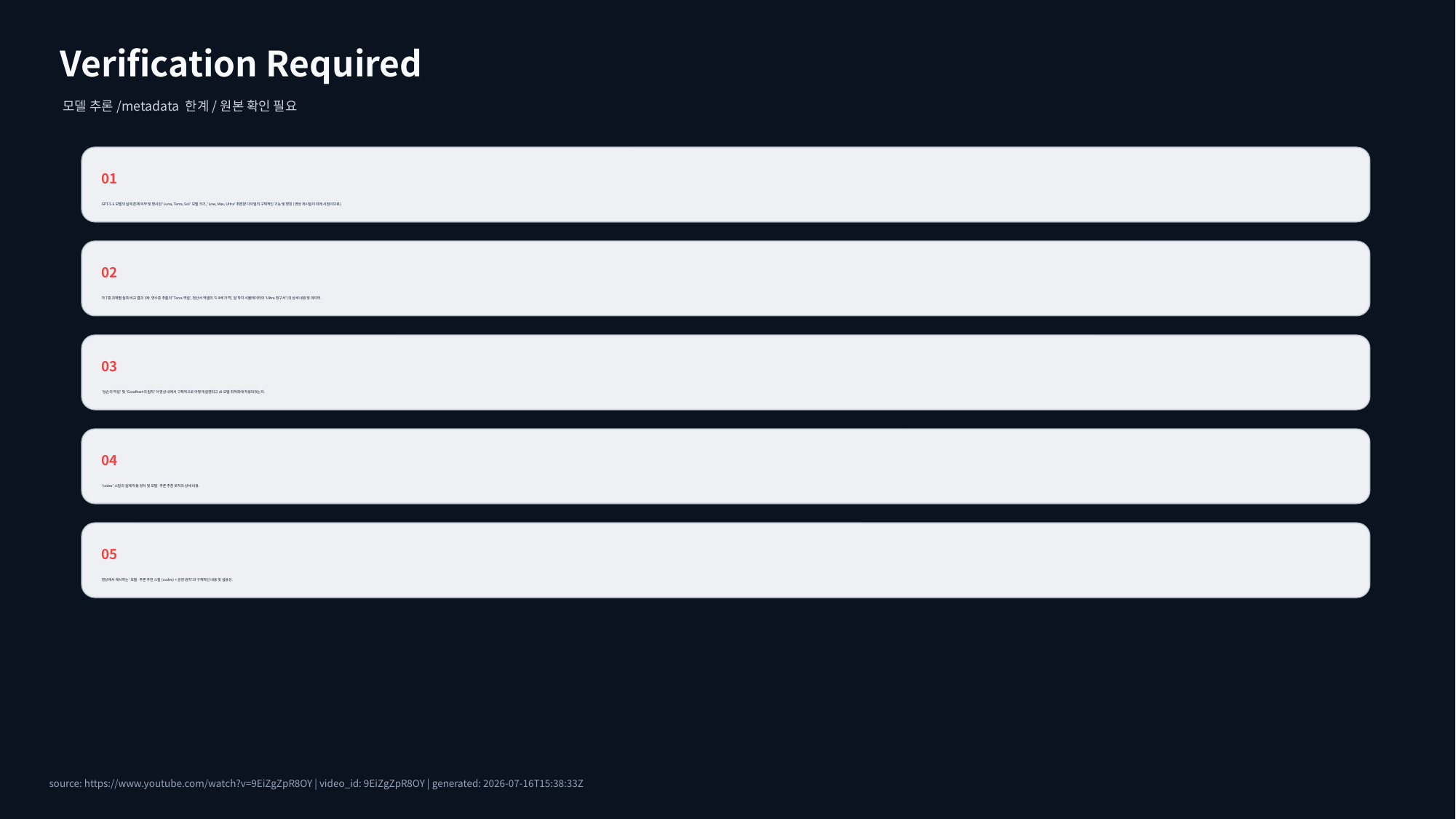

Verification Required
모델 추론/metadata 한계/원본 확인 필요

01
GPT-5.6 모델의 실제 존재 여부 및 명시된 'Luna, Terra, Sol' 모델 크기, 'Low, Max, Ultra' 추론량 다이얼의 구체적인 기능 및 명칭 (영상 게시일이 미래 시점이므로).

02
각 7종 과제별 실측 비교 결과 (예: 영수증 추출의 'Terra 역설', 정산서 엑셀의 '6.9배 가격', 달 착지 시뮬레이터의 'Ultra 청구서')의 상세 내용 및 데이터.

03
'심슨의 역설' 및 'Goodhart의 법칙'이 영상 내에서 구체적으로 어떻게 설명되고 AI 모델 최적화에 적용되었는지.

04
'codex' 스킬의 실제 작동 방식 및 모델·추론 추천 로직의 상세 내용.

05
영상에서 제시하는 '모델·추론 추천 스킬 (codex) + 운영 원칙'의 구체적인 내용 및 실용성.
source: https://www.youtube.com/watch?v=9EiZgZpR8OY | video_id: 9EiZgZpR8OY | generated: 2026-07-16T15:38:33Z